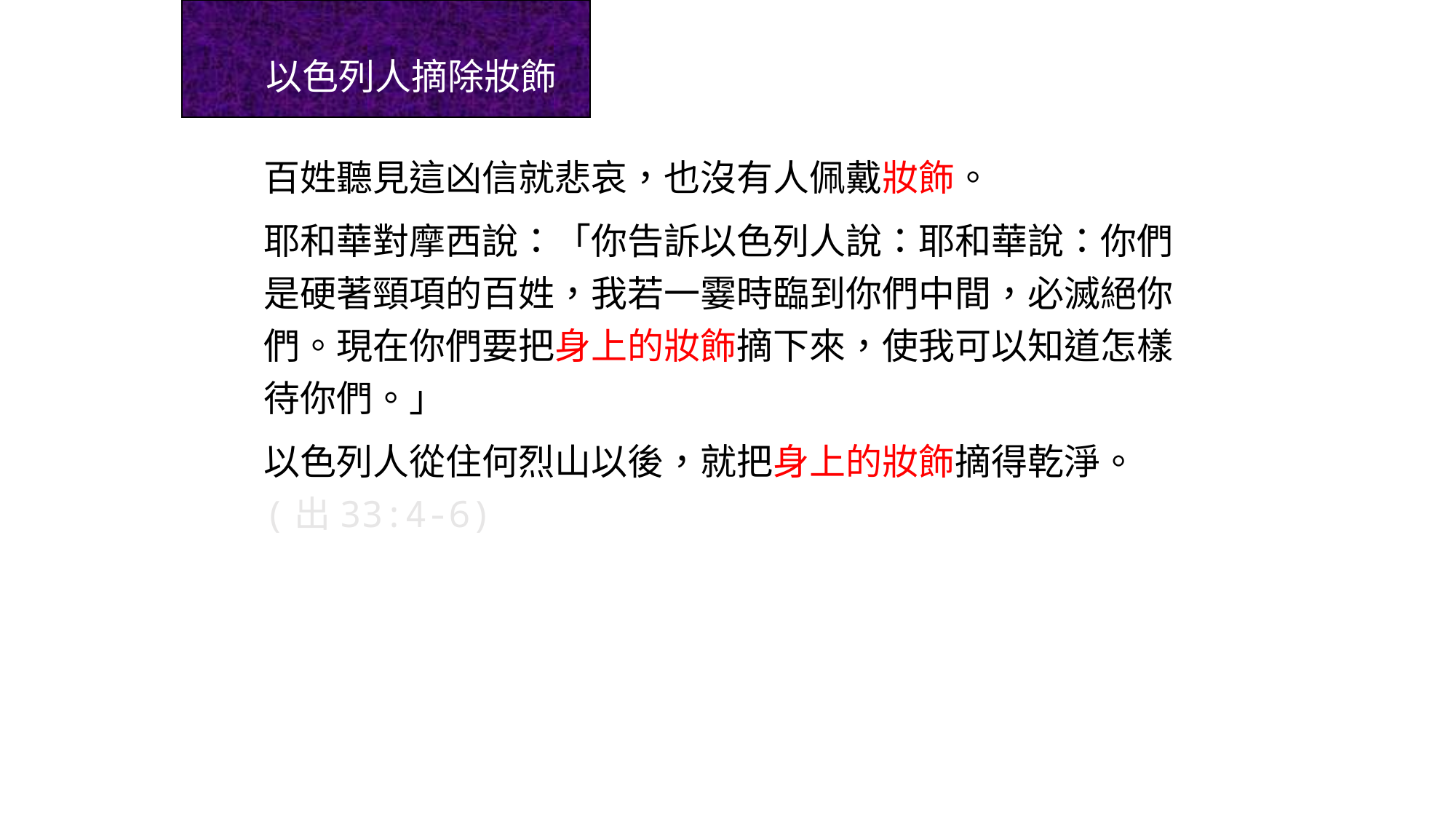

以色列人摘除妝飾
百姓聽見這凶信就悲哀，也沒有人佩戴妝飾。
耶和華對摩西說：「你告訴以色列人說：耶和華說：你們是硬著頸項的百姓，我若一霎時臨到你們中間，必滅絕你們。現在你們要把身上的妝飾摘下來，使我可以知道怎樣待你們。」
以色列人從住何烈山以後，就把身上的妝飾摘得乾淨。(出33:4-6)